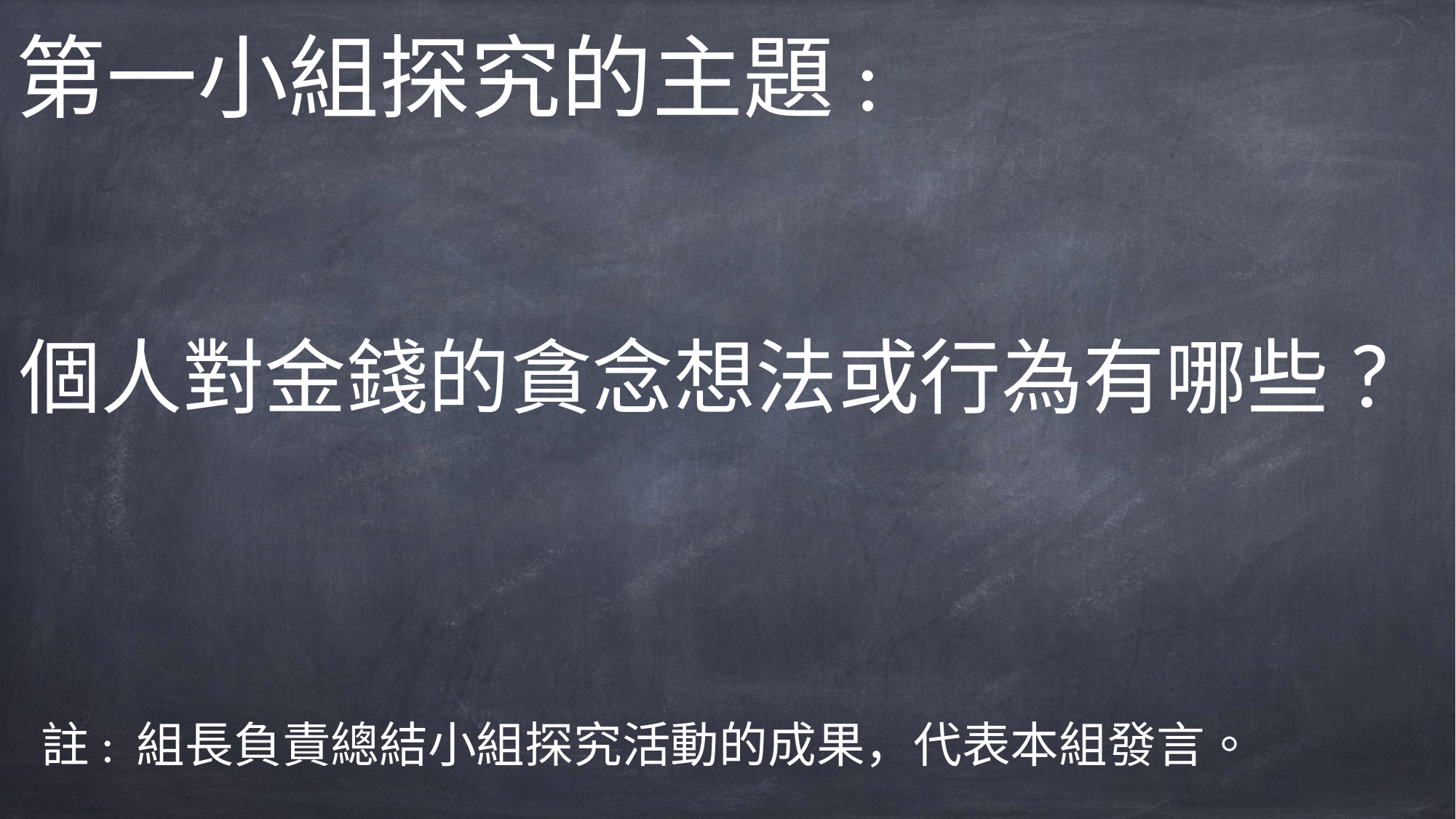

第一小組探究的主題:
個人對金錢的貪念想法或行為有哪些?
註: 組長負責總結小組探究活動的成果，代表本組發言。